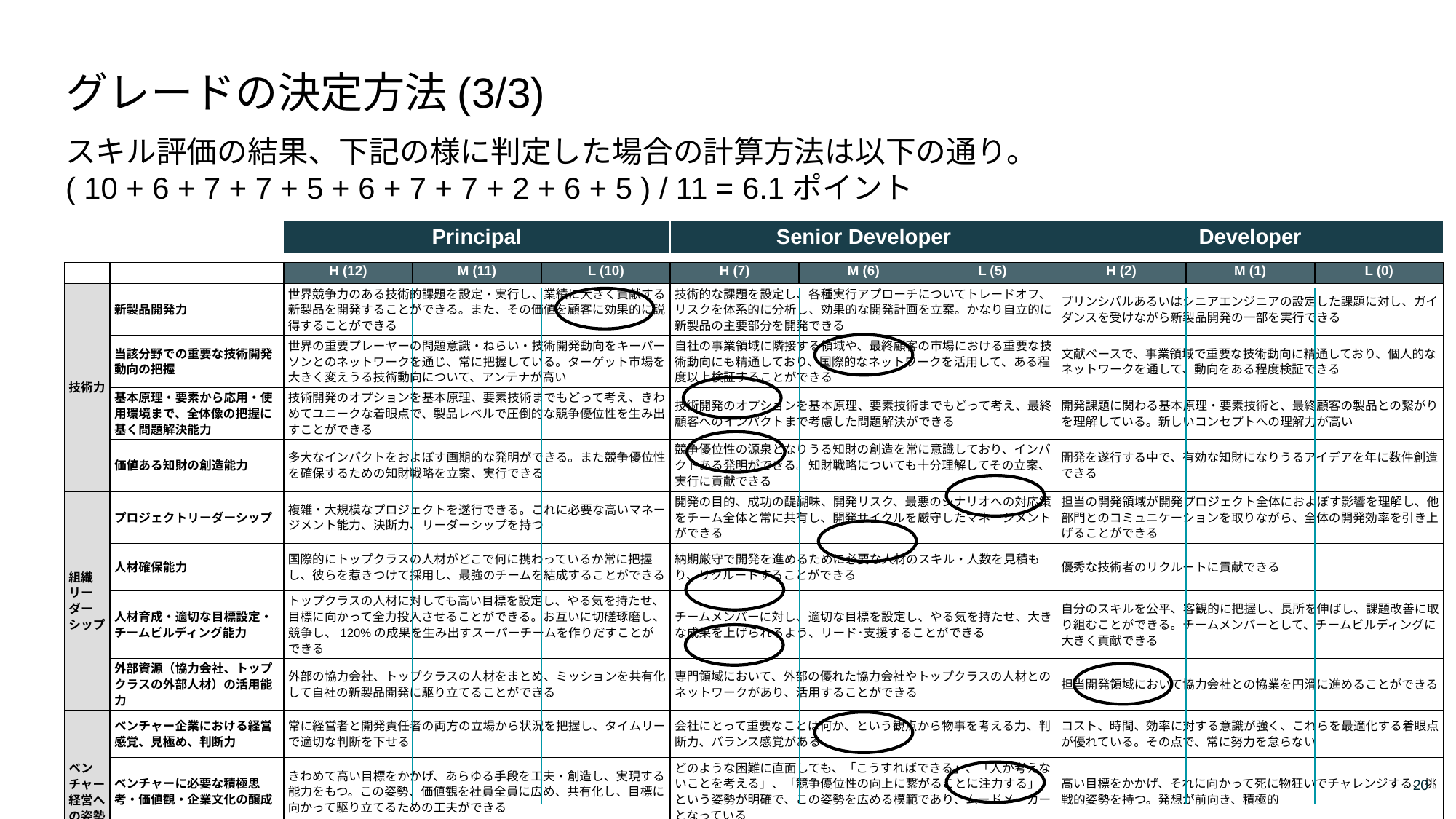

グレードの決定方法(3/3)
スキル評価の結果、下記の様に判定した場合の計算方法は以下の通り。
( 10 + 6 + 7 + 7 + 5 + 6 + 7 + 7 + 2 + 6 + 5 ) / 11 = 6.1ポイント

Principal
Senior Developer
Developer
|  |  | H (12) | M (11) | L (10) | H (7) | M (6) | L (5) | H (2) | M (1) | L (0) |
| --- | --- | --- | --- | --- | --- | --- | --- | --- | --- | --- |
| 技術力 | 新製品開発力 | 世界競争力のある技術的課題を設定・実行し、業績に大きく貢献する新製品を開発することができる。また、その価値を顧客に効果的に説得することができる |  |  | 技術的な課題を設定し、各種実行アプローチについてトレードオフ、リスクを体系的に分析し、効果的な開発計画を立案。かなり自立的に新製品の主要部分を開発できる |  |  | プリンシパルあるいはシニアエンジニアの設定した課題に対し、ガイダンスを受けながら新製品開発の一部を実行できる |  |  |
|  | 当該分野での重要な技術開発動向の把握 | 世界の重要プレーヤーの問題意識・ねらい・技術開発動向をキーパーソンとのネットワークを通じ、常に把握している。ターゲット市場を大きく変えうる技術動向について、アンテナが高い |  |  | 自社の事業領域に隣接する領域や、最終顧客の市場における重要な技術動向にも精通しており、国際的なネットワークを活用して、ある程度以上検証することができる |  |  | 文献ベースで、事業領域で重要な技術動向に精通しており、個人的なネットワークを通して、動向をある程度検証できる |  |  |
|  | 基本原理・要素から応用・使用環境まで、全体像の把握に基く問題解決能力 | 技術開発のオプションを基本原理、要素技術までもどって考え、きわめてユニークな着眼点で、製品レベルで圧倒的な競争優位性を生み出すことができる |  |  | 技術開発のオプションを基本原理、要素技術までもどって考え、最終顧客へのインパクトまで考慮した問題解決ができる |  |  | 開発課題に関わる基本原理・要素技術と、最終顧客の製品との繋がりを理解している。新しいコンセプトへの理解力が高い |  |  |
|  | 価値ある知財の創造能力 | 多大なインパクトをおよぼす画期的な発明ができる。また競争優位性を確保するための知財戦略を立案、実行できる |  |  | 競争優位性の源泉となりうる知財の創造を常に意識しており、インパクトある発明ができる。知財戦略についても十分理解してその立案、実行に貢献できる |  |  | 開発を遂行する中で、有効な知財になりうるアイデアを年に数件創造できる |  |  |
| 組織リーダーシップ | プロジェクトリーダーシップ | 複雑・大規模なプロジェクトを遂行できる。これに必要な高いマネージメント能力、決断力、リーダーシップを持つ |  |  | 開発の目的、成功の醍醐味、開発リスク、最悪のシナリオへの対応策をチーム全体と常に共有し、開発サイクルを厳守したマネージメントができる |  |  | 担当の開発領域が開発プロジェクト全体におよぼす影響を理解し、他部門とのコミュニケーションを取りながら、全体の開発効率を引き上げることができる |  |  |
|  | 人材確保能力 | 国際的にトップクラスの人材がどこで何に携わっているか常に把握し、彼らを惹きつけて採用し、最強のチームを結成することができる |  |  | 納期厳守で開発を進めるために必要な人材のスキル・人数を見積もり、リクルートすることができる |  |  | 優秀な技術者のリクルートに貢献できる |  |  |
|  | 人材育成・適切な目標設定・チームビルディング能力 | トップクラスの人材に対しても高い目標を設定し、やる気を持たせ、目標に向かって全力投入させることができる。お互いに切磋琢磨し、競争し、120%の成果を生み出すスーパーチームを作りだすことができる |  |  | チームメンバーに対し、適切な目標を設定し、やる気を持たせ、大きな成果を上げられるよう、リード･支援することができる |  |  | 自分のスキルを公平、客観的に把握し、長所を伸ばし、課題改善に取り組むことができる。チームメンバーとして、チームビルディングに大きく貢献できる |  |  |
|  | 外部資源（協力会社、トップクラスの外部人材）の活用能力 | 外部の協力会社、トップクラスの人材をまとめ、ミッションを共有化して自社の新製品開発に駆り立てることができる |  |  | 専門領域において、外部の優れた協力会社やトップクラスの人材とのネットワークがあり、活用することができる |  |  | 担当開発領域において協力会社との協業を円滑に進めることができる |  |  |
| ベンチャー経営への姿勢 | ベンチャー企業における経営感覚、見極め、判断力 | 常に経営者と開発責任者の両方の立場から状況を把握し、タイムリーで適切な判断を下せる |  |  | 会社にとって重要なことは何か、という観点から物事を考える力、判断力、バランス感覚がある |  |  | コスト、時間、効率に対する意識が強く、これらを最適化する着眼点が優れている。その点で、常に努力を怠らない |  |  |
|  | ベンチャーに必要な積極思考・価値観・企業文化の醸成 | きわめて高い目標をかかげ、あらゆる手段を工夫・創造し、実現する能力をもつ。この姿勢、価値観を社員全員に広め、共有化し、目標に向かって駆り立てるための工夫ができる |  |  | どのような困難に直面しても、「こうすればできる」、「人が考えないことを考える」、「競争優位性の向上に繋がることに注力する」　という姿勢が明確で、この姿勢を広める模範であり、ムードメーカーとなっている |  |  | 高い目標をかかげ、それに向かって死に物狂いでチャレンジする、挑戦的姿勢を持つ。発想が前向き、積極的 |  |  |
|  | 仕事に対するプロ意識、職業倫理 | 徹底したプロ意識と極めて高い職業倫理観で全社員の模範となる。フェアでオープンな姿勢が顕著に見られる。強いストレスが感じるような場面でも、感情をコントロールし、前向きに議論・応対している |  |  | 徹底したプロ意識と極めて高い職業倫理観で全社員の模範となる。フェアでオープンな姿勢が顕著に見られる |  |  | 徹底したプロ意識と極めて高い職業倫理観を持つ |  |  |

20